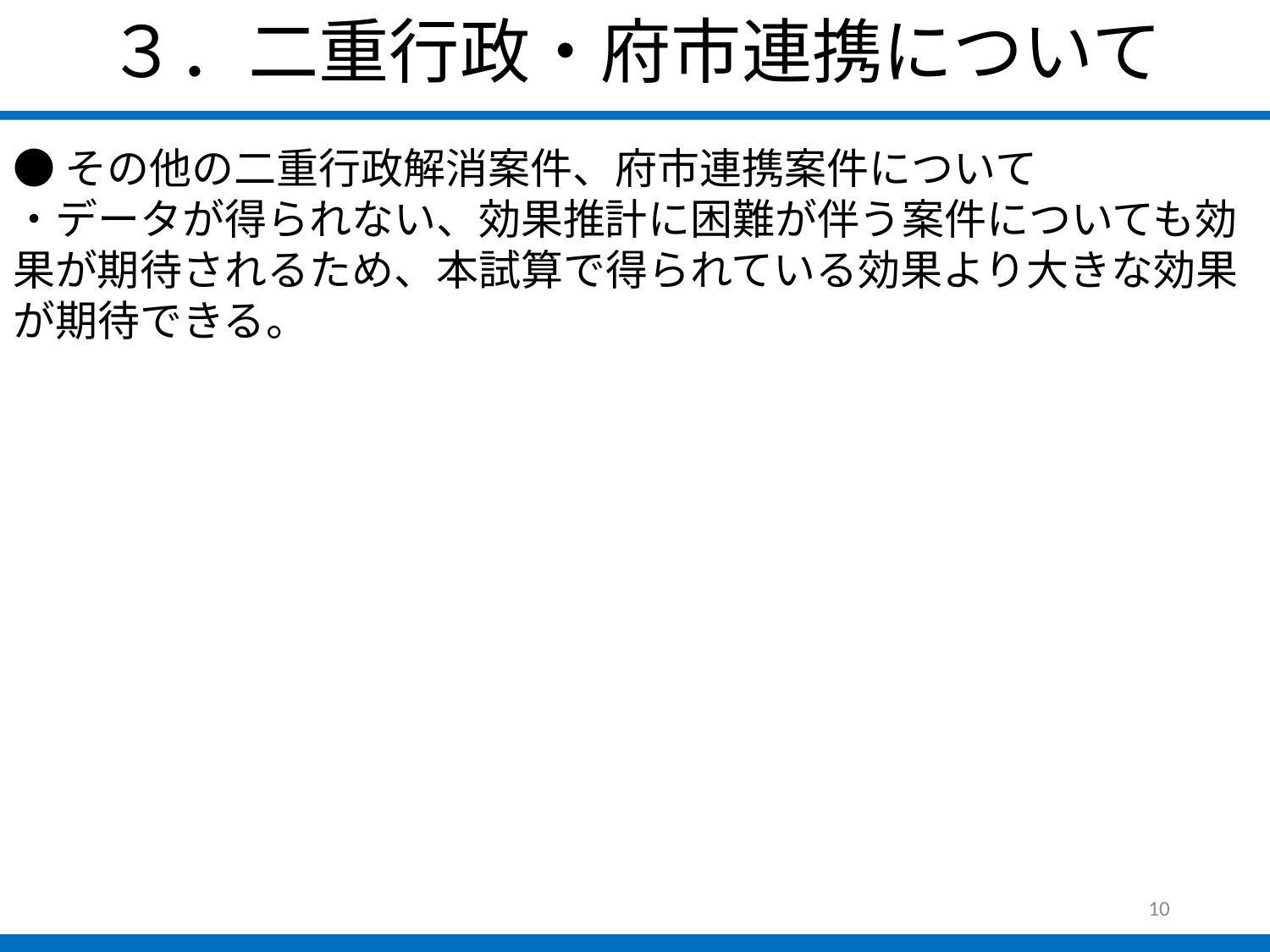

３．二重行政・府市連携について

●その他の二重行政解消案件、府市連携案件について
・データが得られない、効果推計に困難が伴う案件についても効果が期待されるため、本試算で得られている効果より大きな効果が期待できる。
10